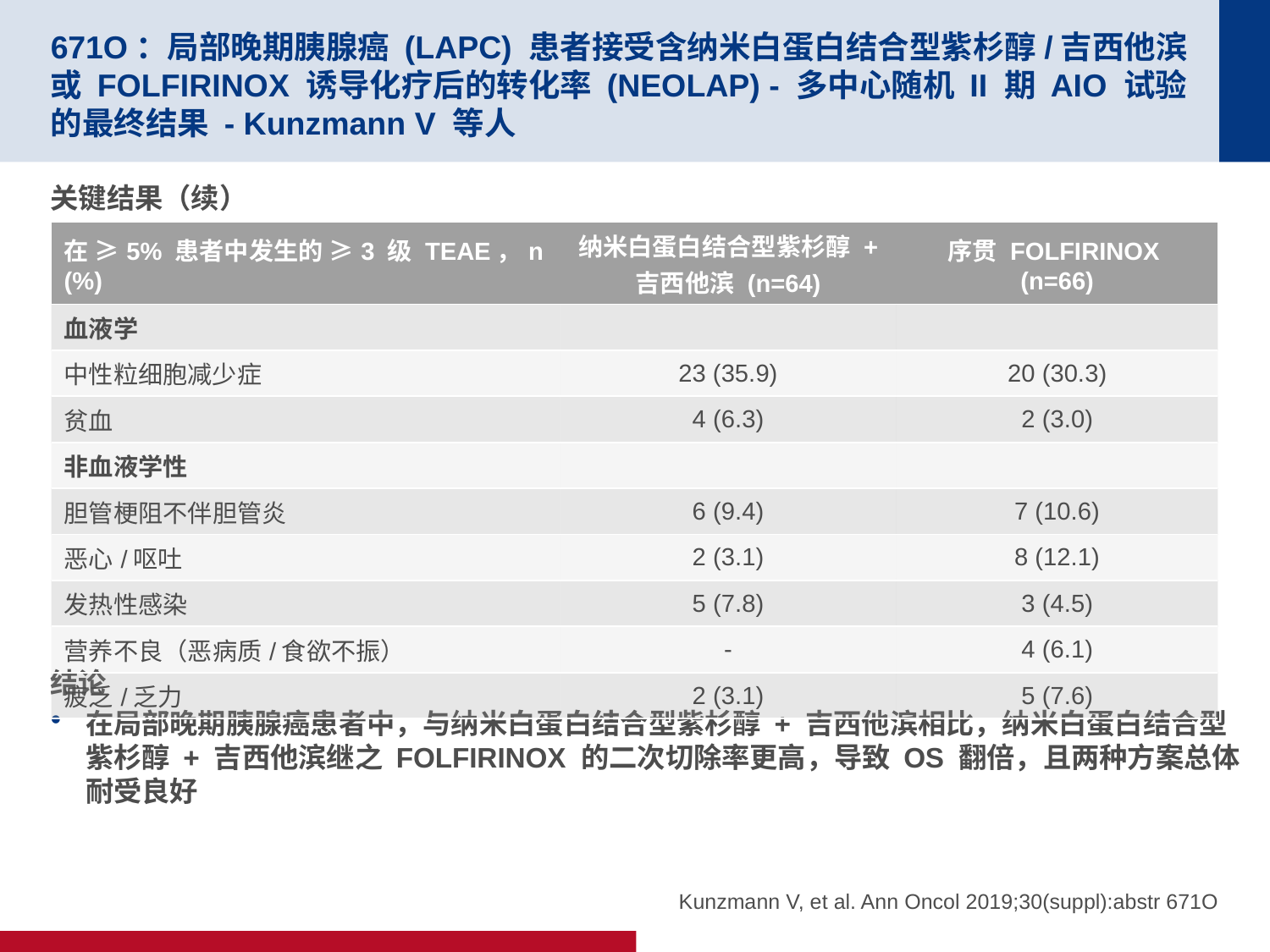

# 671O：局部晚期胰腺癌 (LAPC) 患者接受含纳米白蛋白结合型紫杉醇/吉西他滨或 FOLFIRINOX 诱导化疗后的转化率 (NEOLAP) - 多中心随机 II 期 AIO 试验的最终结果 - Kunzmann V 等人
关键结果（续）
结论
在局部晚期胰腺癌患者中，与纳米白蛋白结合型紫杉醇 + 吉西他滨相比，纳米白蛋白结合型紫杉醇 + 吉西他滨继之 FOLFIRINOX 的二次切除率更高，导致 OS 翻倍，且两种方案总体耐受良好
| 在 ≥5% 患者中发生的 ≥3 级 TEAE，n (%) | 纳米白蛋白结合型紫杉醇 + 吉西他滨 (n=64) | 序贯 FOLFIRINOX (n=66) |
| --- | --- | --- |
| 血液学 |  |  |
| 中性粒细胞减少症 | 23 (35.9) | 20 (30.3) |
| 贫血 | 4 (6.3) | 2 (3.0) |
| 非血液学性 |  |  |
| 胆管梗阻不伴胆管炎 | 6 (9.4) | 7 (10.6) |
| 恶心/呕吐 | 2 (3.1) | 8 (12.1) |
| 发热性感染 | 5 (7.8) | 3 (4.5) |
| 营养不良（恶病质/食欲不振） | - | 4 (6.1) |
| 疲乏/乏力 | 2 (3.1) | 5 (7.6) |
Kunzmann V, et al. Ann Oncol 2019;30(suppl):abstr 671O